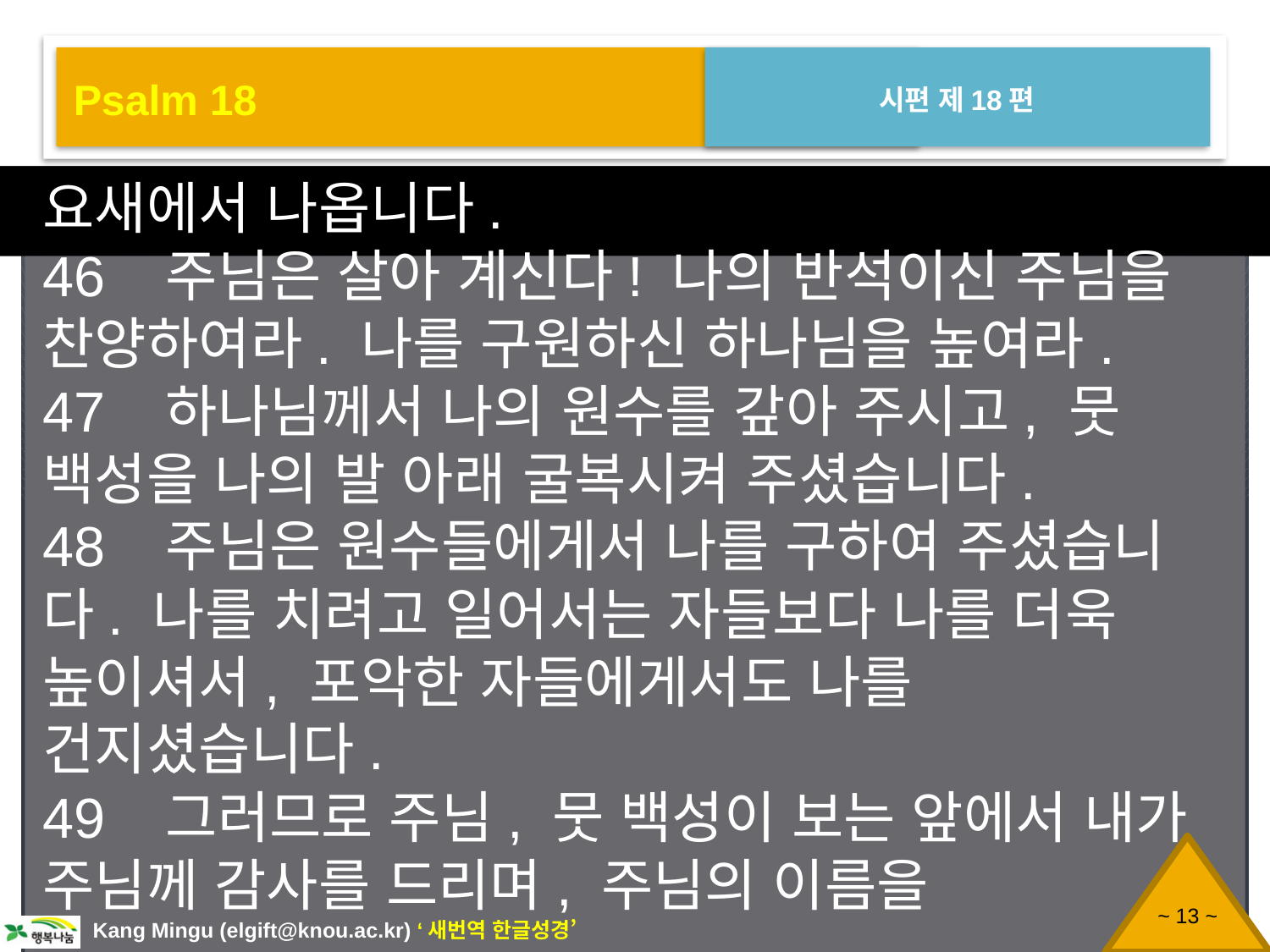

Psalm 18
시편 제18편
요새에서 나옵니다.
46   주님은 살아 계신다! 나의 반석이신 주님을 찬양하여라. 나를 구원하신 하나님을 높여라.
47   하나님께서 나의 원수를 갚아 주시고, 뭇 백성을 나의 발 아래 굴복시켜 주셨습니다.
48   주님은 원수들에게서 나를 구하여 주셨습니다. 나를 치려고 일어서는 자들보다 나를 더욱 높이셔서, 포악한 자들에게서도 나를 건지셨습니다.
49   그러므로 주님, 뭇 백성이 보는 앞에서 내가 주님께 감사를 드리며, 주님의 이름을